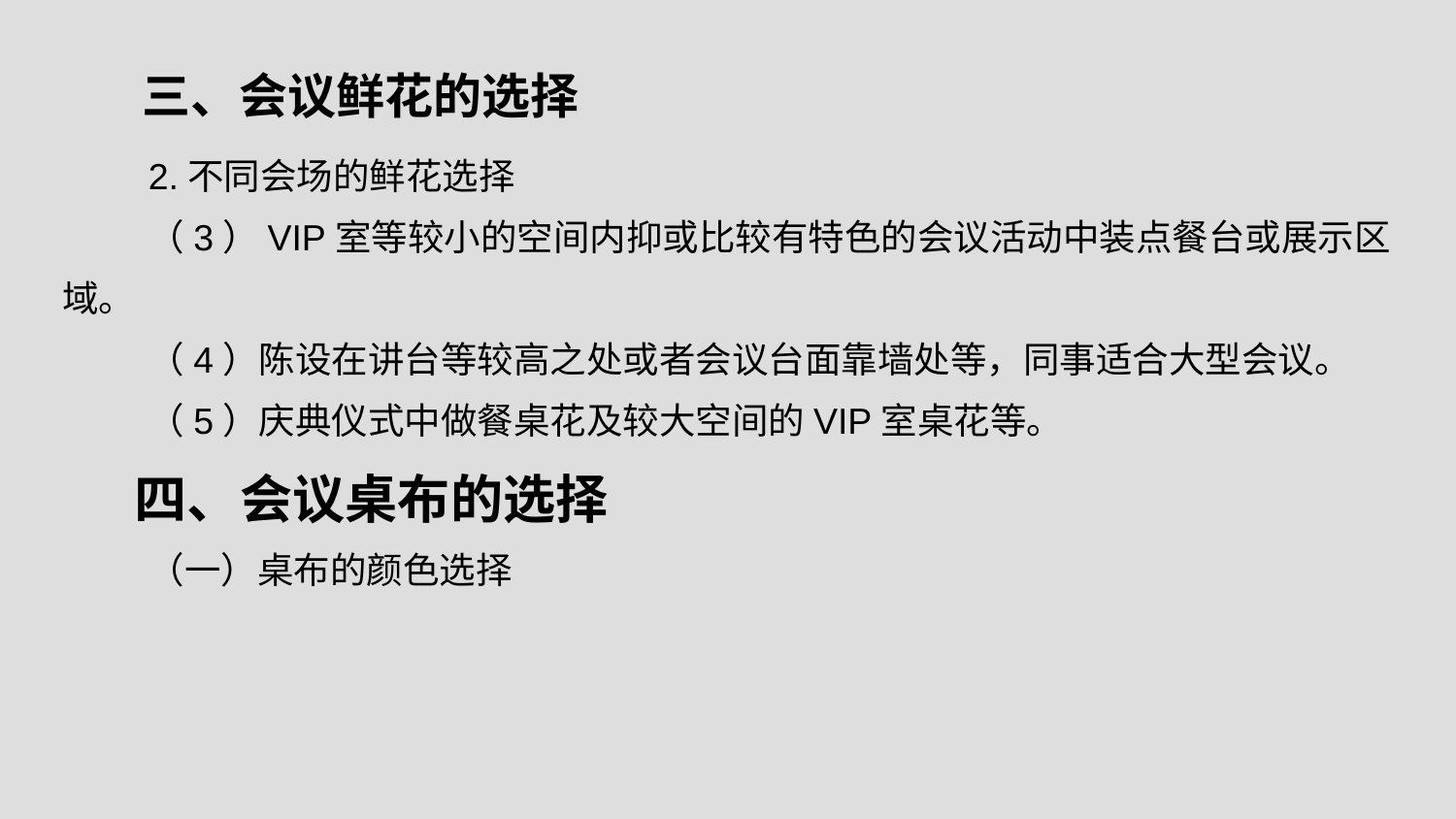

# 三、会议鲜花的选择
2.不同会场的鲜花选择
（3）VIP室等较小的空间内抑或比较有特色的会议活动中装点餐台或展示区域。
（4）陈设在讲台等较高之处或者会议台面靠墙处等，同事适合大型会议。
（5）庆典仪式中做餐桌花及较大空间的VIP室桌花等。
     四、会议桌布的选择
（一）桌布的颜色选择